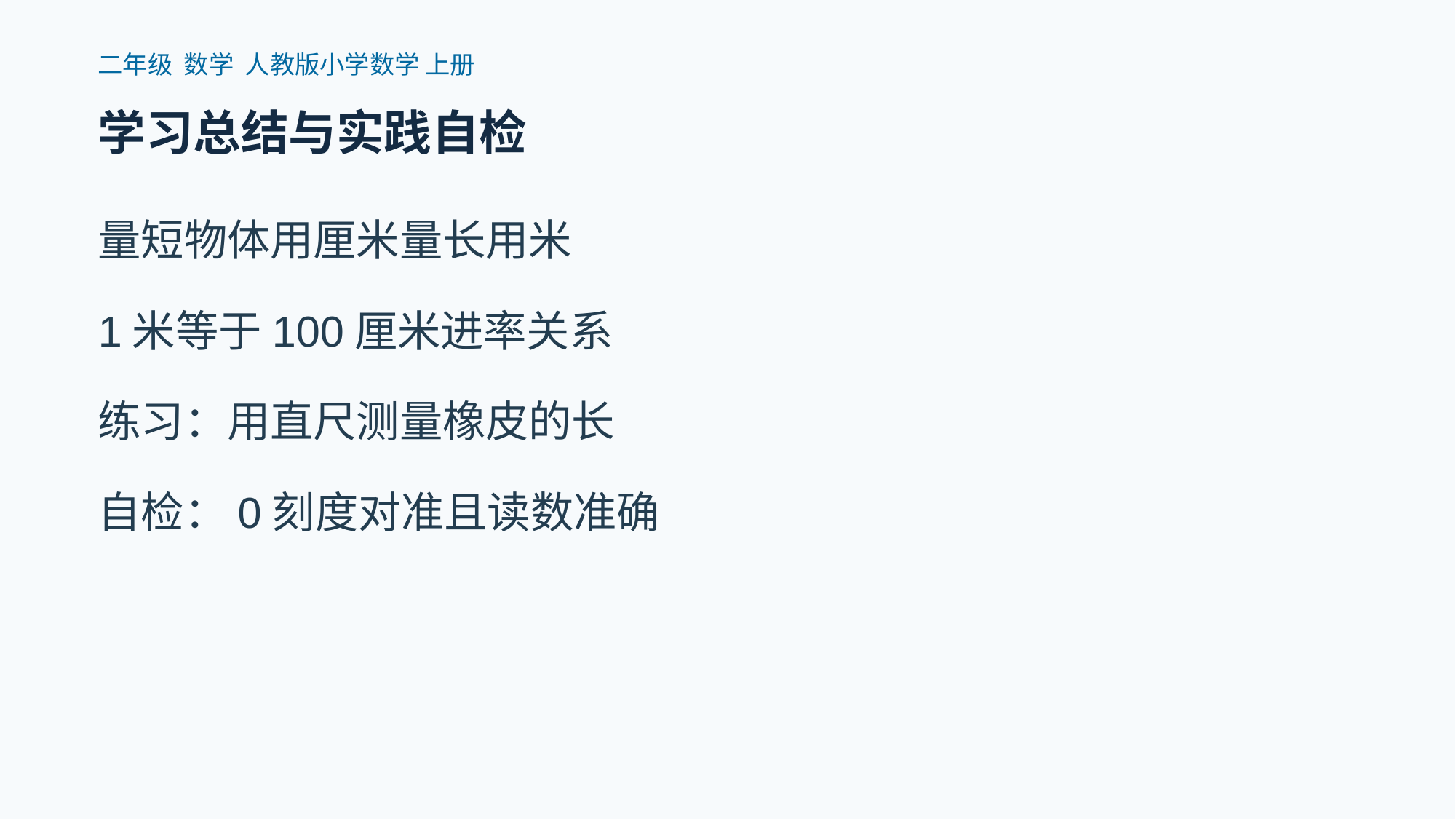

二年级  数学  人教版小学数学 上册
学习总结与实践自检
量短物体用厘米量长用米
1米等于100厘米进率关系
练习：用直尺测量橡皮的长
自检：0刻度对准且读数准确